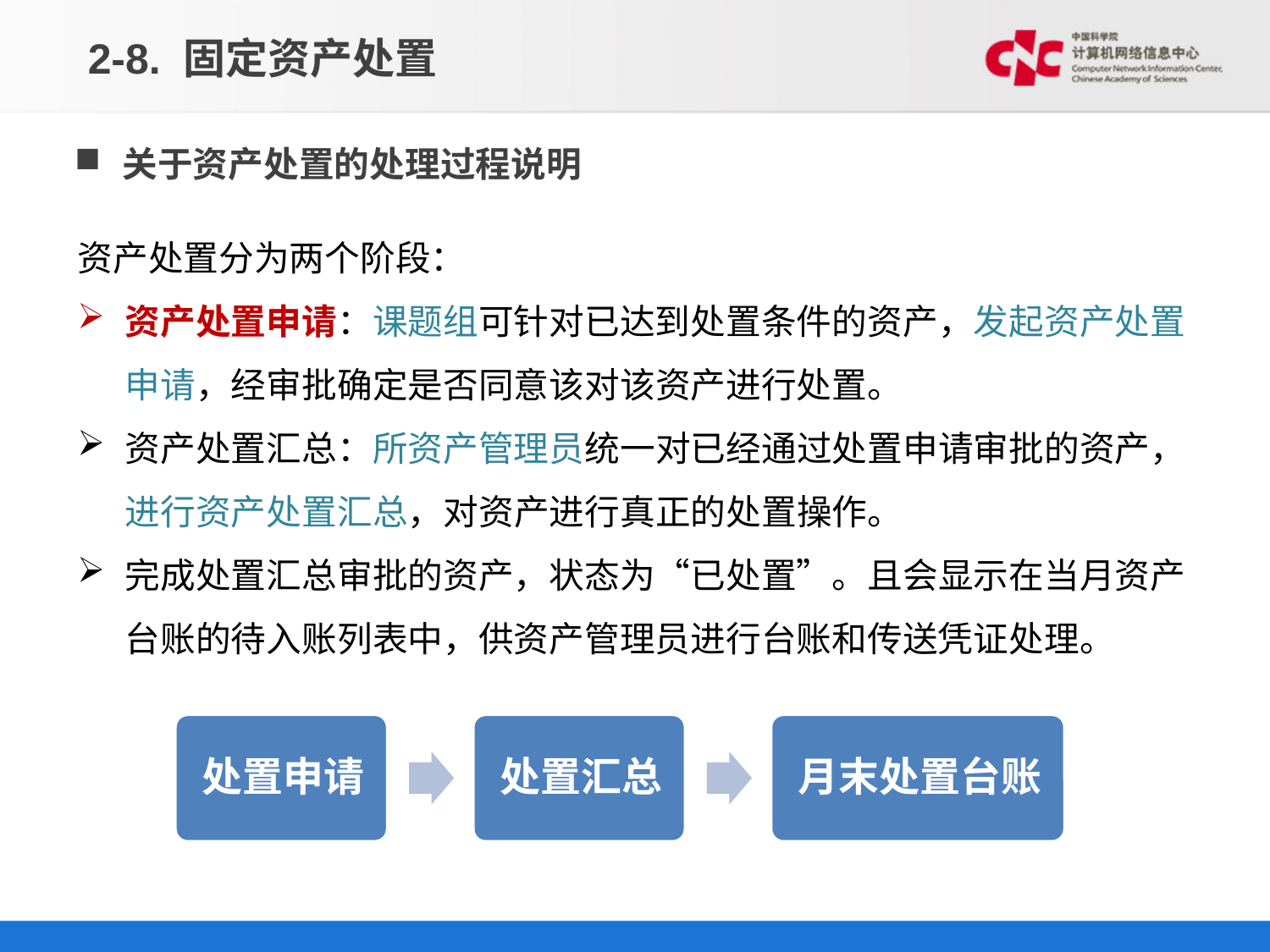

# 2-8. 固定资产处置
关于资产处置的处理过程说明
资产处置分为两个阶段：
资产处置申请：课题组可针对已达到处置条件的资产，发起资产处置申请，经审批确定是否同意该对该资产进行处置。
资产处置汇总：所资产管理员统一对已经通过处置申请审批的资产，进行资产处置汇总，对资产进行真正的处置操作。
完成处置汇总审批的资产，状态为“已处置”。且会显示在当月资产台账的待入账列表中，供资产管理员进行台账和传送凭证处理。
处置申请

处置汇总

月末处置台账